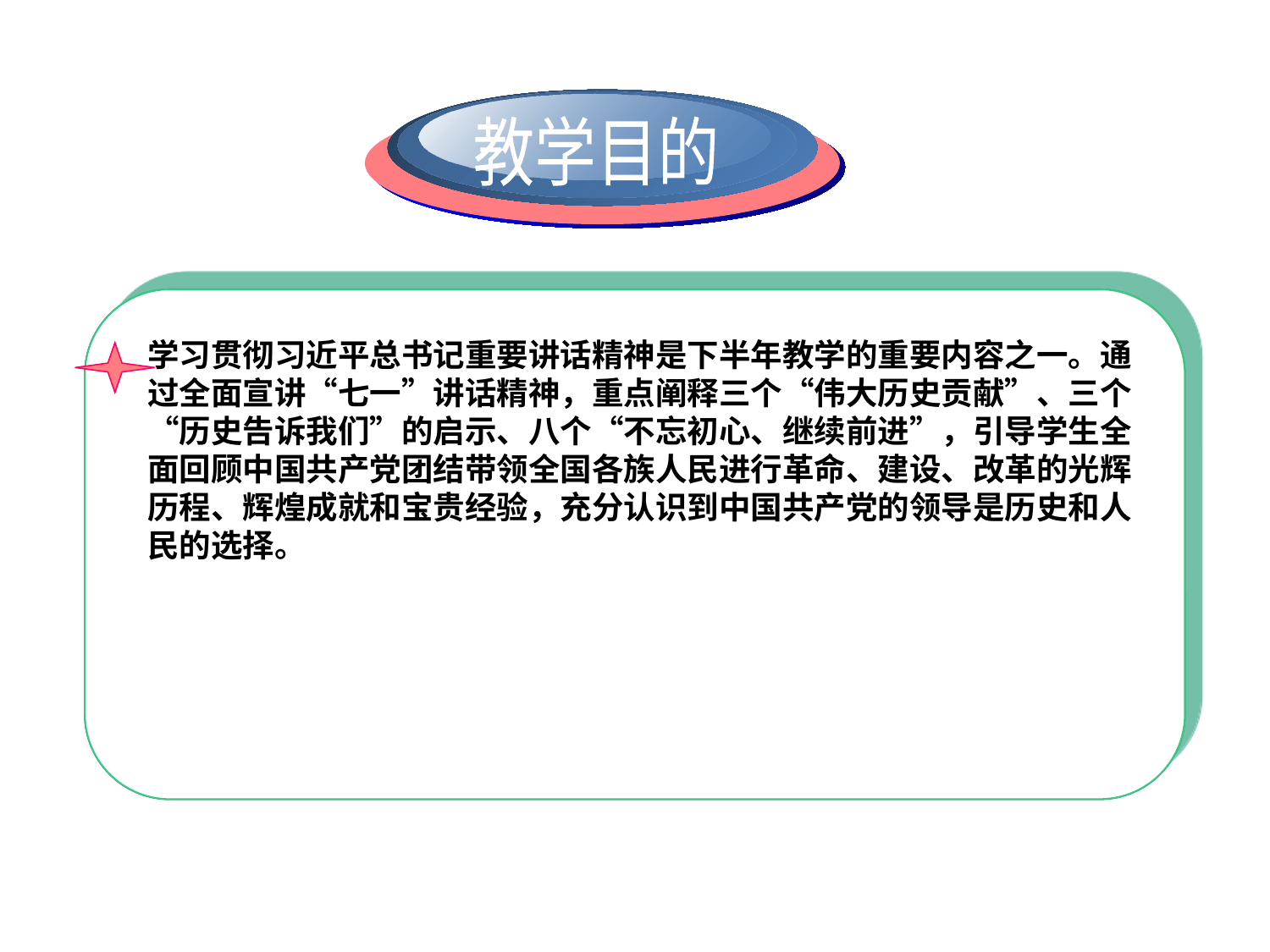

教学目的

学习贯彻习近平总书记重要讲话精神是下半年教学的重要内容之一。通过全面宣讲“七一”讲话精神，重点阐释三个“伟大历史贡献”、三个“历史告诉我们”的启示、八个“不忘初心、继续前进”，引导学生全面回顾中国共产党团结带领全国各族人民进行革命、建设、改革的光辉历程、辉煌成就和宝贵经验，充分认识到中国共产党的领导是历史和人民的选择。